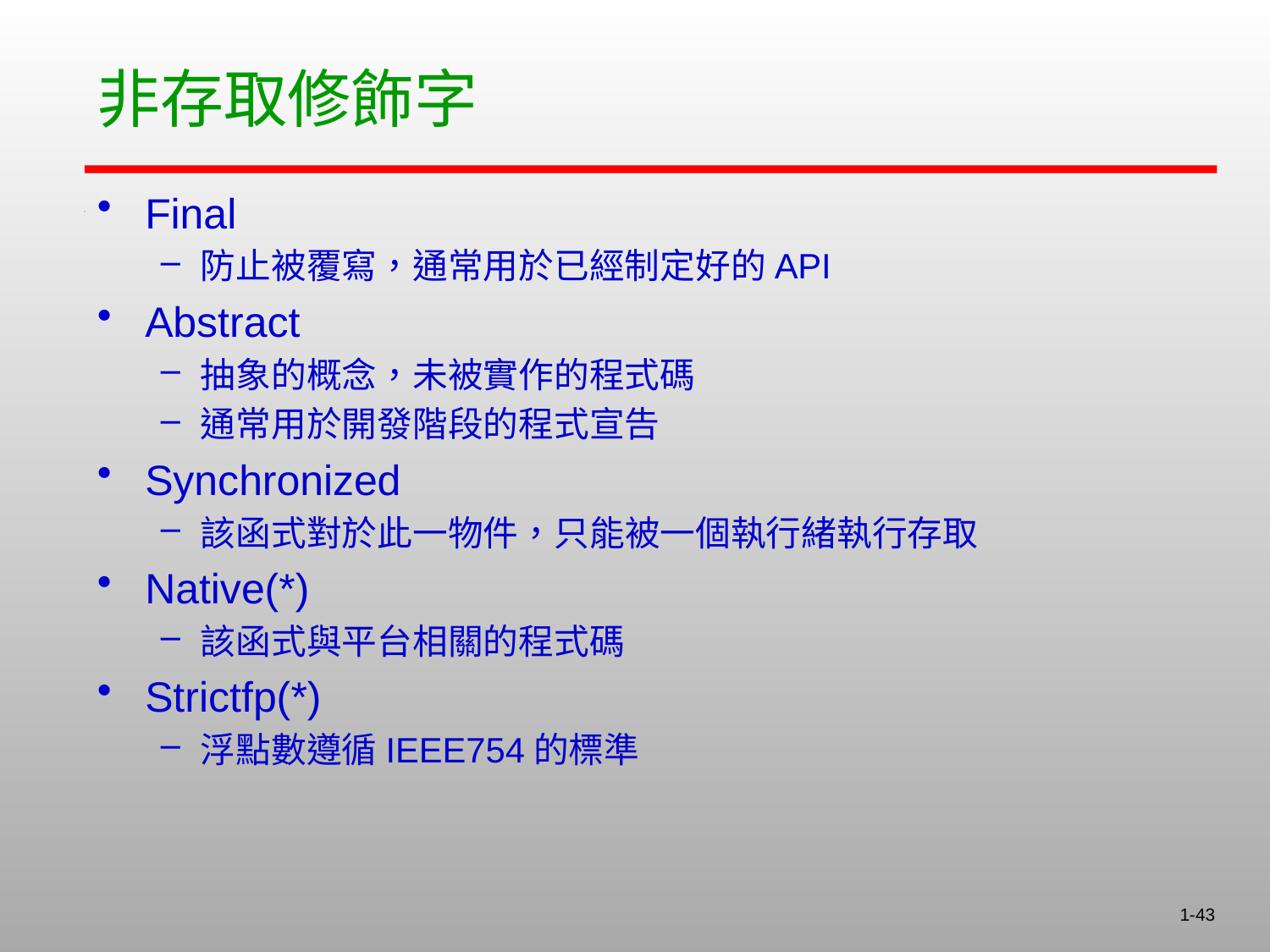

# 非存取修飾字
Final
防止被覆寫，通常用於已經制定好的API
Abstract
抽象的概念，未被實作的程式碼
通常用於開發階段的程式宣告
Synchronized
該函式對於此一物件，只能被一個執行緒執行存取
Native(*)
該函式與平台相關的程式碼
Strictfp(*)
浮點數遵循IEEE754的標準

1-43